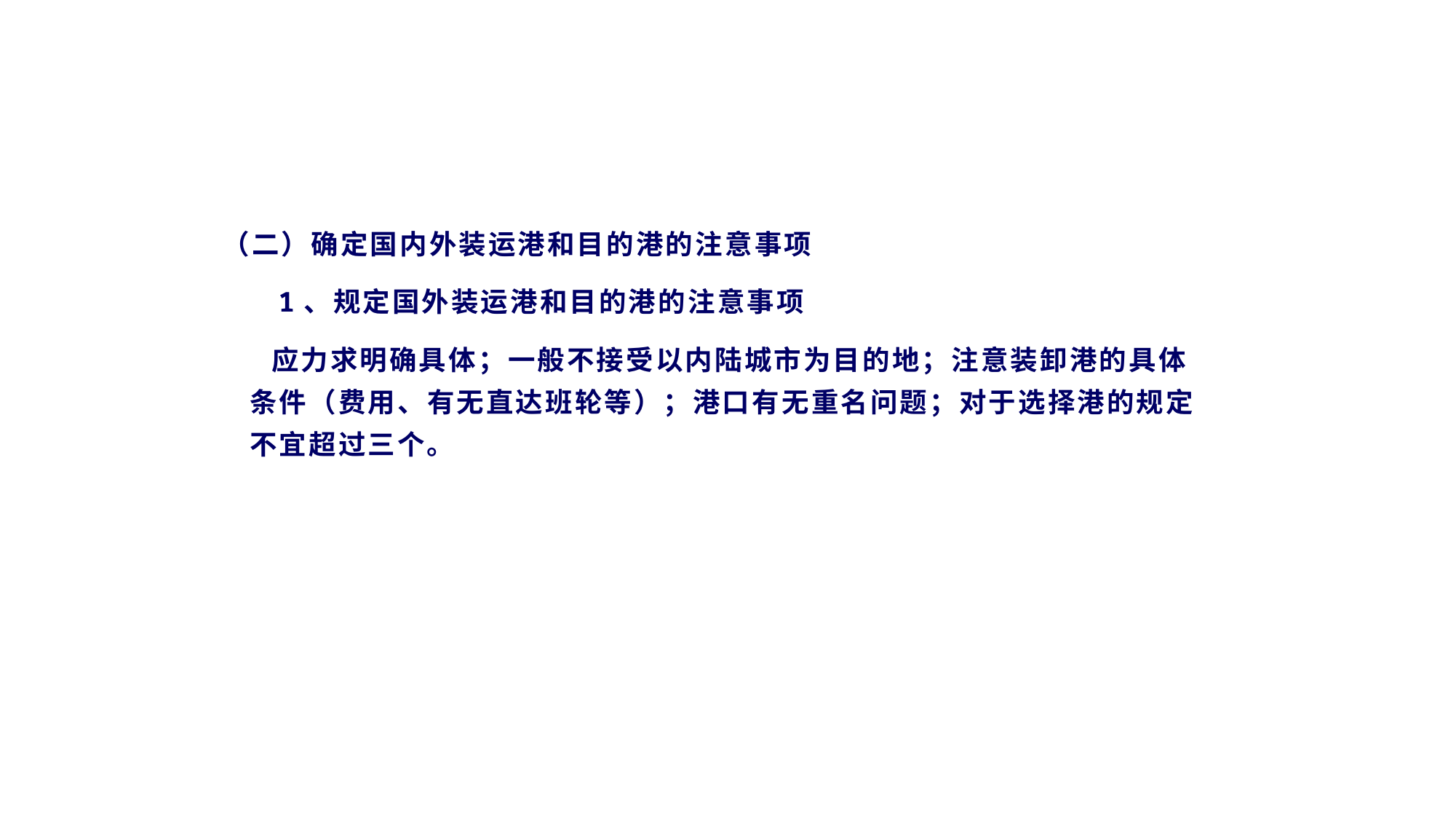

#
（二）确定国内外装运港和目的港的注意事项
   1、规定国外装运港和目的港的注意事项
     应力求明确具体；一般不接受以内陆城市为目的地；注意装卸港的具体条件（费用、有无直达班轮等）；港口有无重名问题；对于选择港的规定不宜超过三个。